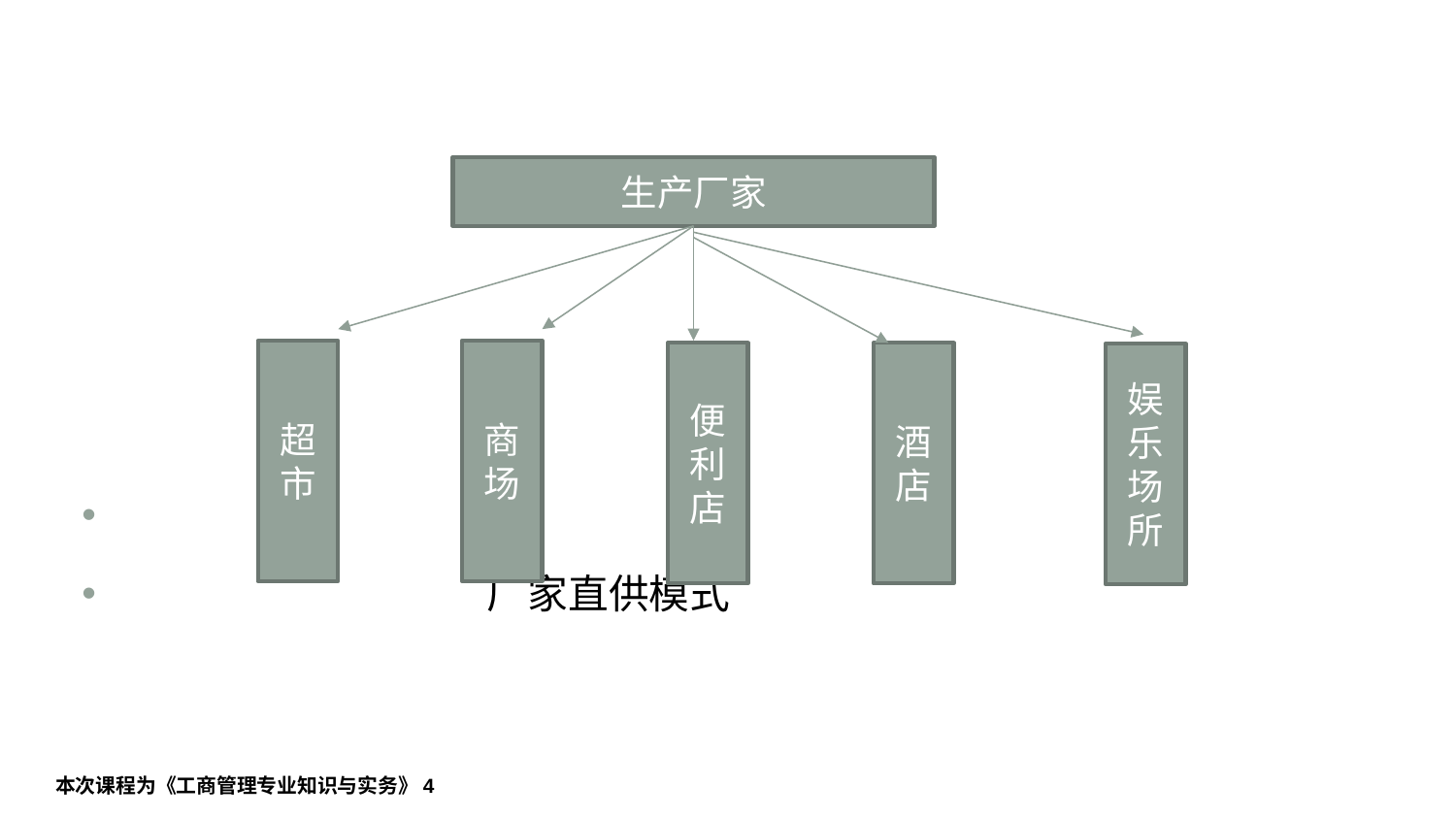

#

                                         厂家直供模式

生产厂家
超市
商场
便利店
酒店
娱乐场所